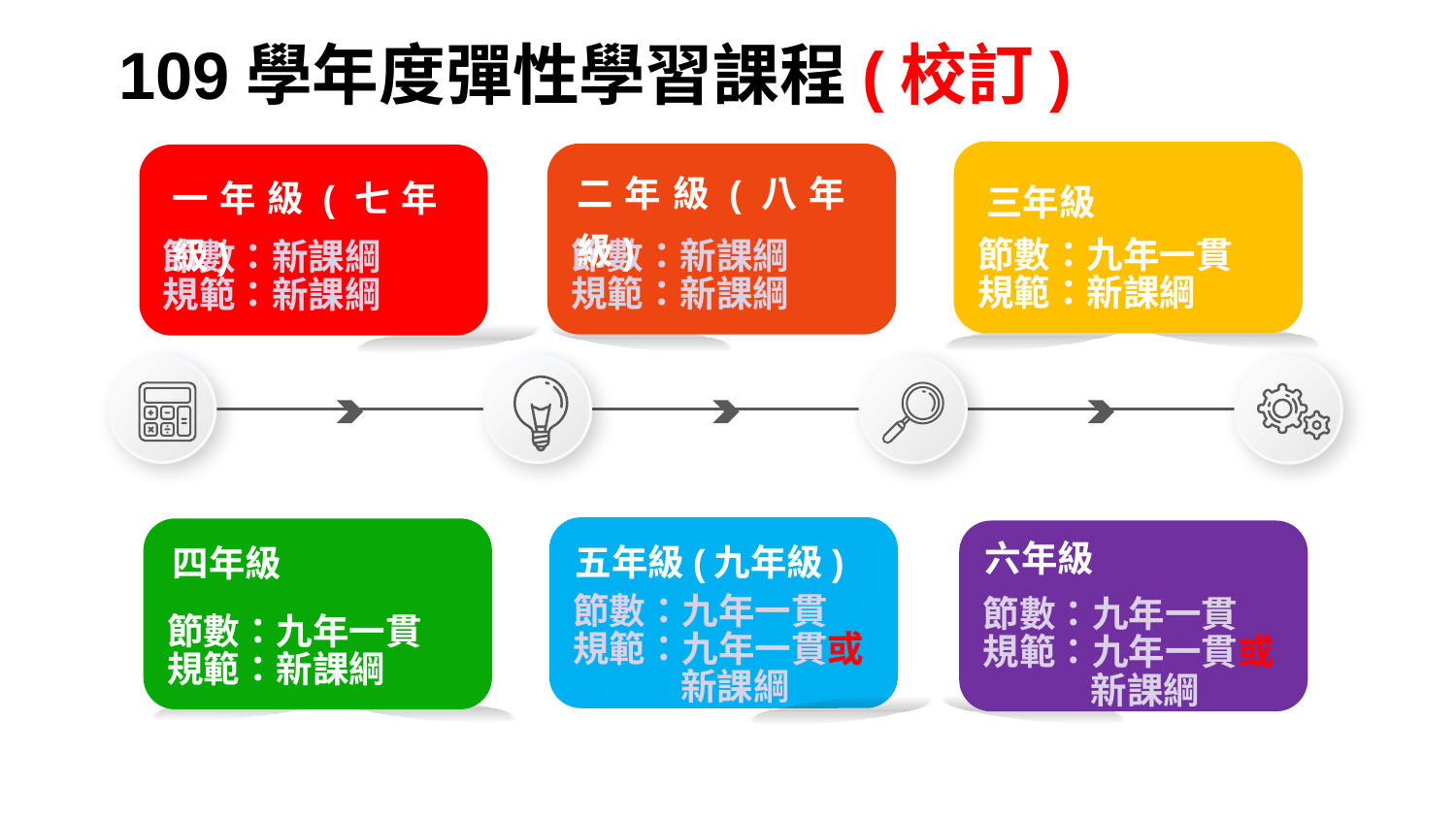

# 109學年度彈性學習課程(校訂)

節數：九年一貫
規範：新課綱

節數：新課綱
規範：新課綱

節數：新課綱
規範：新課綱
二年級(八年級)

一年級(七年級)
三年級

六年級

節數：九年一貫
規範：九年一貫或
            新課綱

節數：九年一貫
規範：新課綱

五年級(九年級)
四年級

節數：九年一貫
規範：九年一貫或
            新課綱